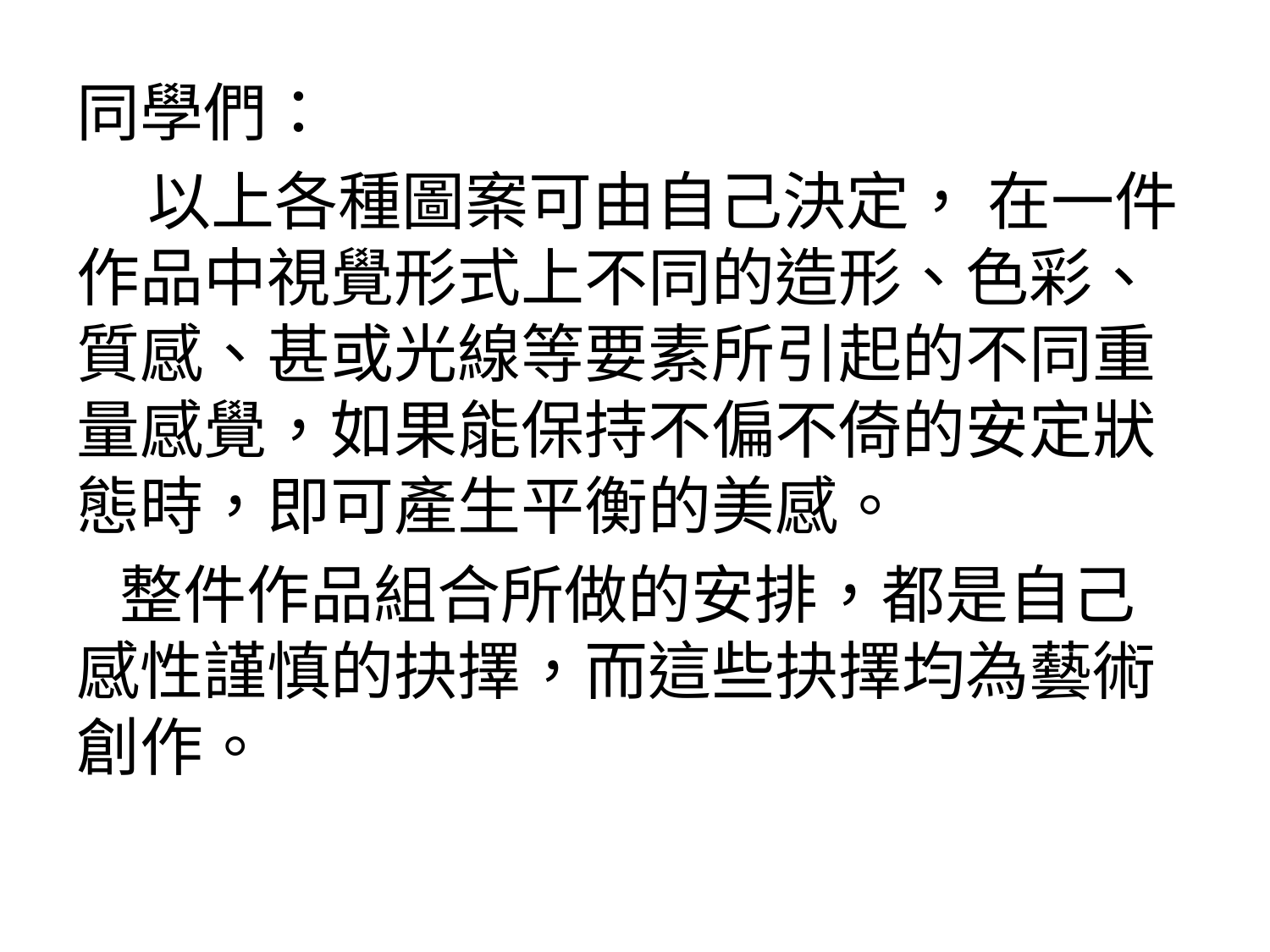

同學們：
    以上各種圖案可由自己決定， 在一件作品中視覺形式上不同的造形、色彩、質感、甚或光線等要素所引起的不同重量感覺，如果能保持不偏不倚的安定狀態時，即可產生平衡的美感。
  整件作品組合所做的安排，都是自己感性謹慎的抉擇，而這些抉擇均為藝術創作。